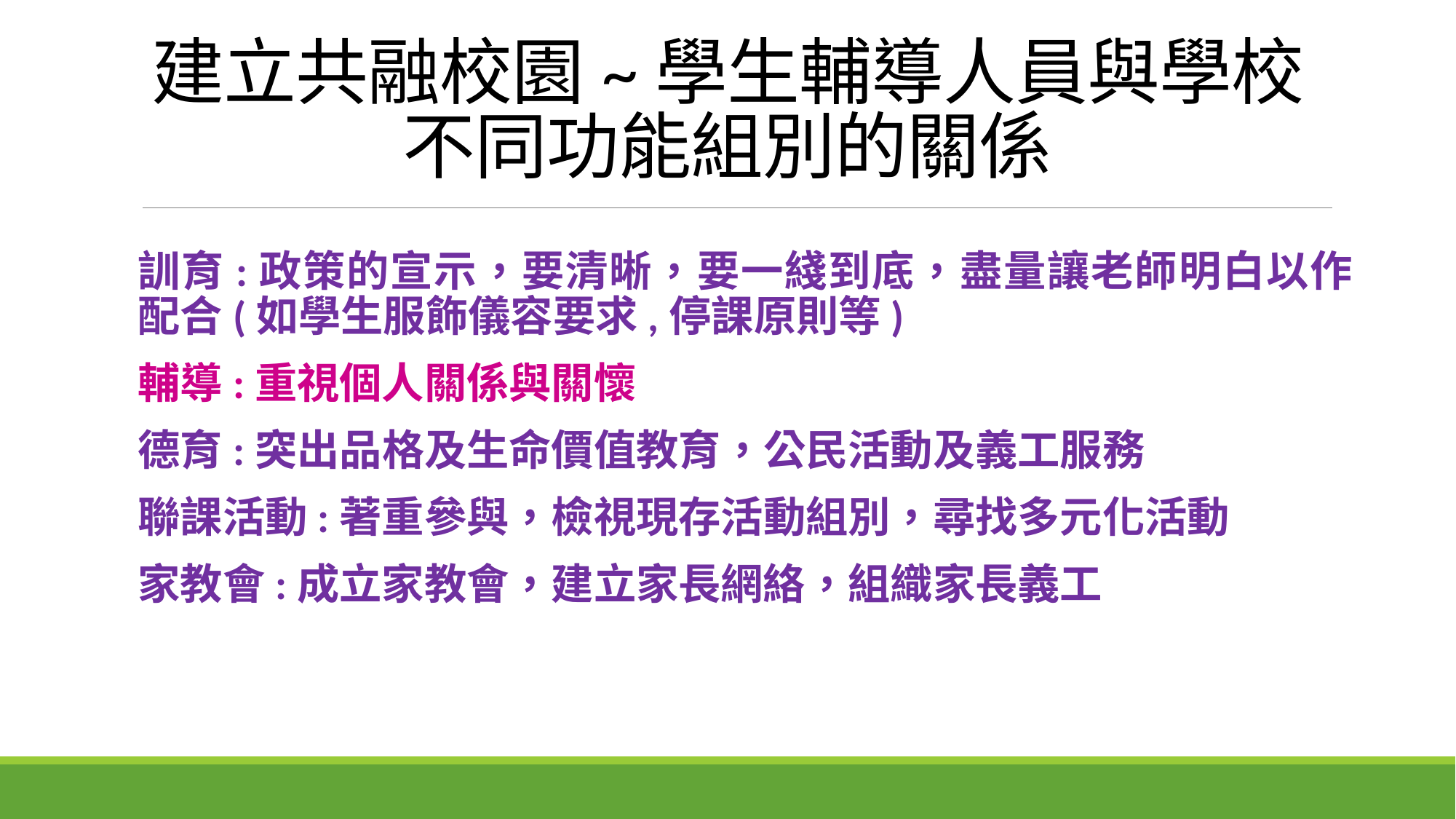

# 建立共融校園~學生輔導人員與學校不同功能組別的關係
訓育:政策的宣示，要清晰，要一綫到底，盡量讓老師明白以作配合(如學生服飾儀容要求,停課原則等)
輔導:重視個人關係與關懷
德育:突出品格及生命價值教育，公民活動及義工服務
聯課活動:著重參與，檢視現存活動組別，尋找多元化活動
家教會:成立家教會，建立家長網絡，組織家長義工